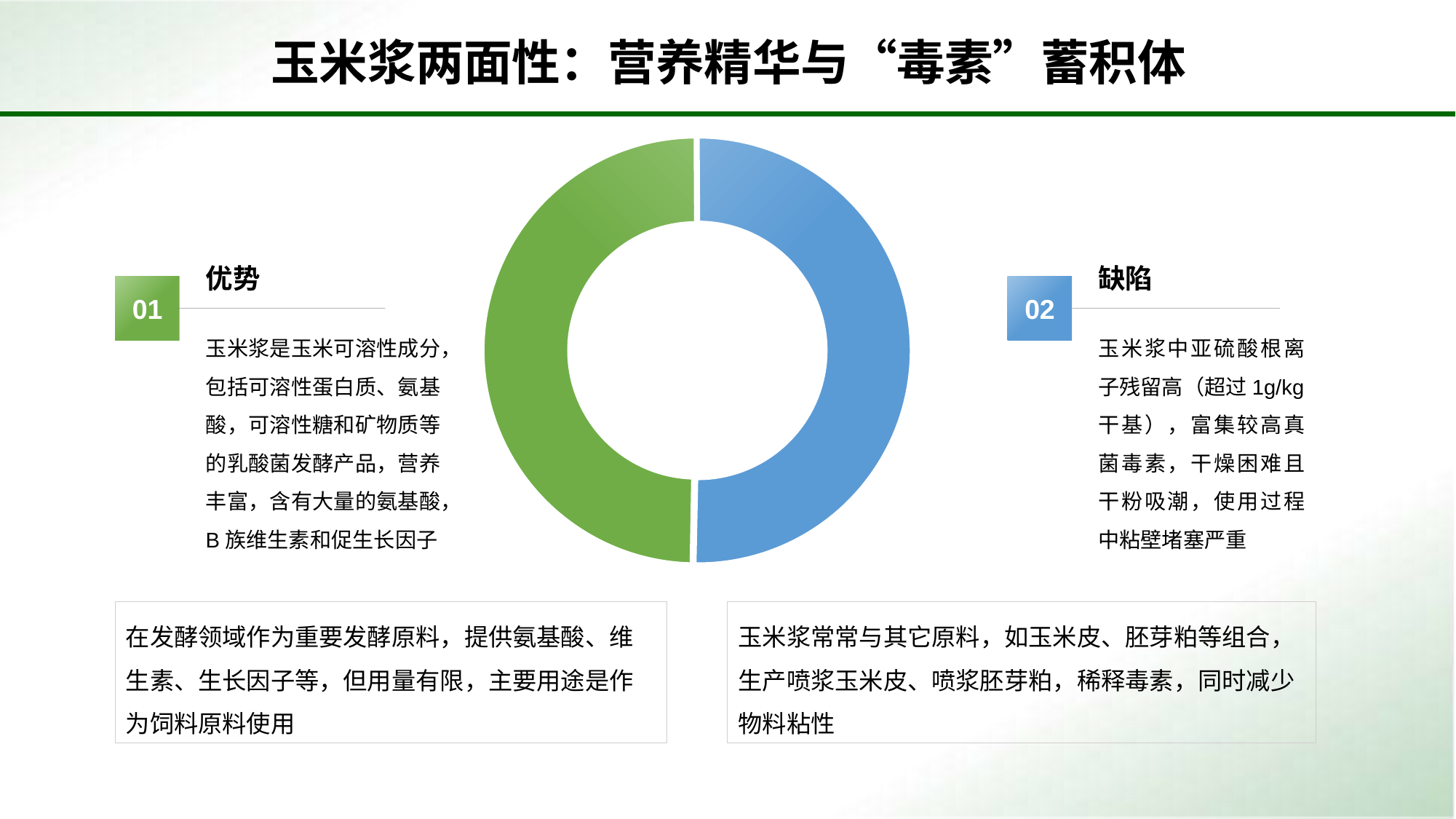

玉米浆两面性：营养精华与“毒素”蓄积体

优势
01
玉米浆是玉米可溶性成分，包括可溶性蛋白质、氨基酸，可溶性糖和矿物质等的乳酸菌发酵产品，营养丰富，含有大量的氨基酸，B族维生素和促生长因子

缺陷
02
玉米浆中亚硫酸根离子残留高（超过1g/kg干基），富集较高真菌毒素，干燥困难且干粉吸潮，使用过程中粘壁堵塞严重
在发酵领域作为重要发酵原料，提供氨基酸、维生素、生长因子等，但用量有限，主要用途是作为饲料原料使用
玉米浆常常与其它原料，如玉米皮、胚芽粕等组合，生产喷浆玉米皮、喷浆胚芽粕，稀释毒素，同时减少物料粘性